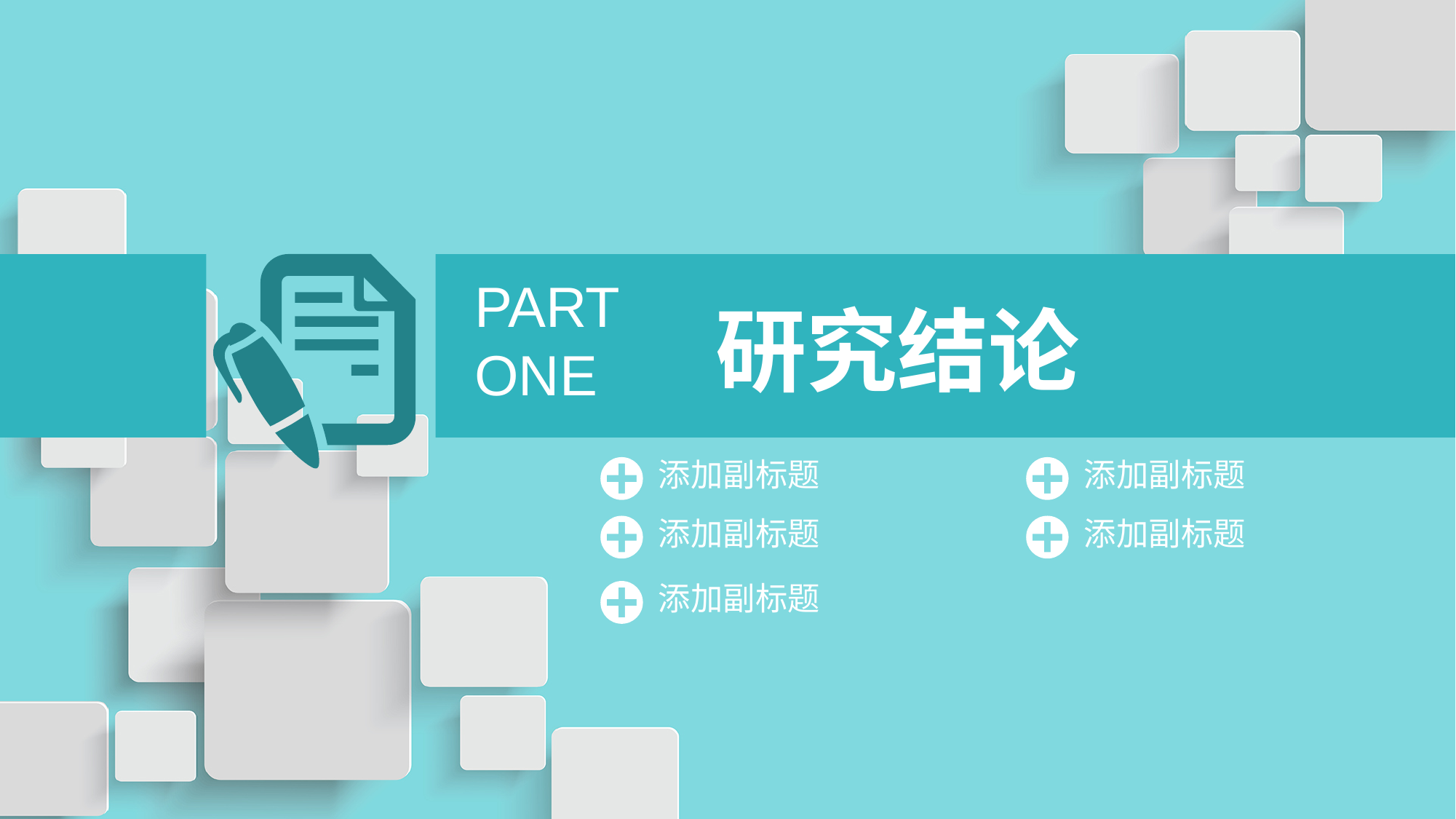

PART ONE
研究结论
添加副标题
添加副标题

添加副标题
添加副标题

添加副标题